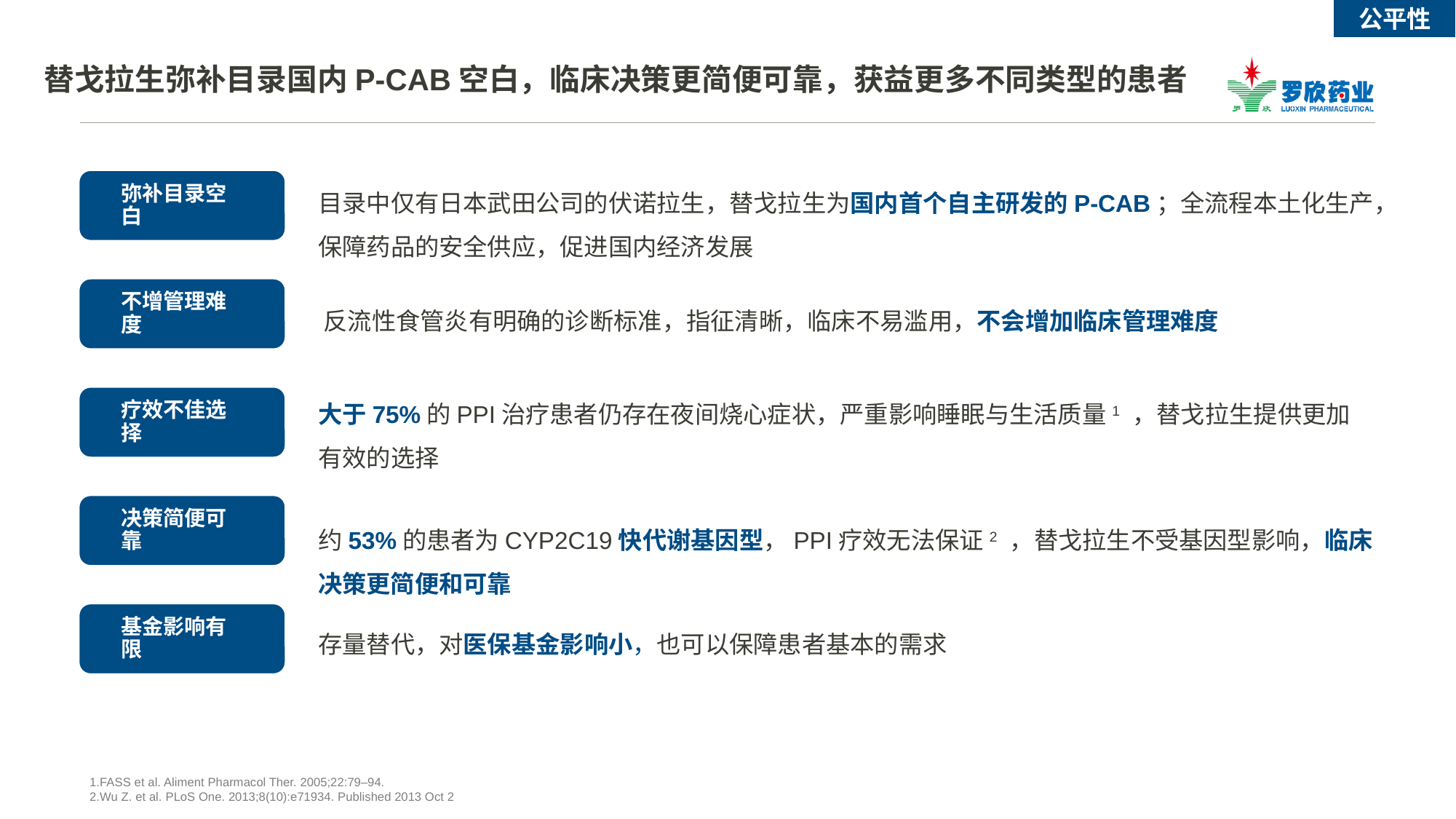

# 替戈拉生弥补目录国内P-CAB空白，临床决策更简便可靠，获益更多不同类型的患者
公平性
弥补目录空白
不增管理难度
疗效不佳选择
决策简便可靠
基金影响有限
目录中仅有日本武田公司的伏诺拉生，替戈拉生为国内首个自主研发的P-CAB；全流程本土化生产，保障药品的安全供应，促进国内经济发展
反流性食管炎有明确的诊断标准，指征清晰，临床不易滥用，不会增加临床管理难度
大于75%的PPI治疗患者仍存在夜间烧心症状，严重影响睡眠与生活质量1 ，替戈拉生提供更加有效的选择
约53%的患者为CYP2C19快代谢基因型，PPI疗效无法保证2 ，替戈拉生不受基因型影响，临床决策更简便和可靠
存量替代，对医保基金影响小，也可以保障患者基本的需求
1.FASS et al. Aliment Pharmacol Ther. 2005;22:79–94.
2.Wu Z. et al. PLoS One. 2013;8(10):e71934. Published 2013 Oct 2